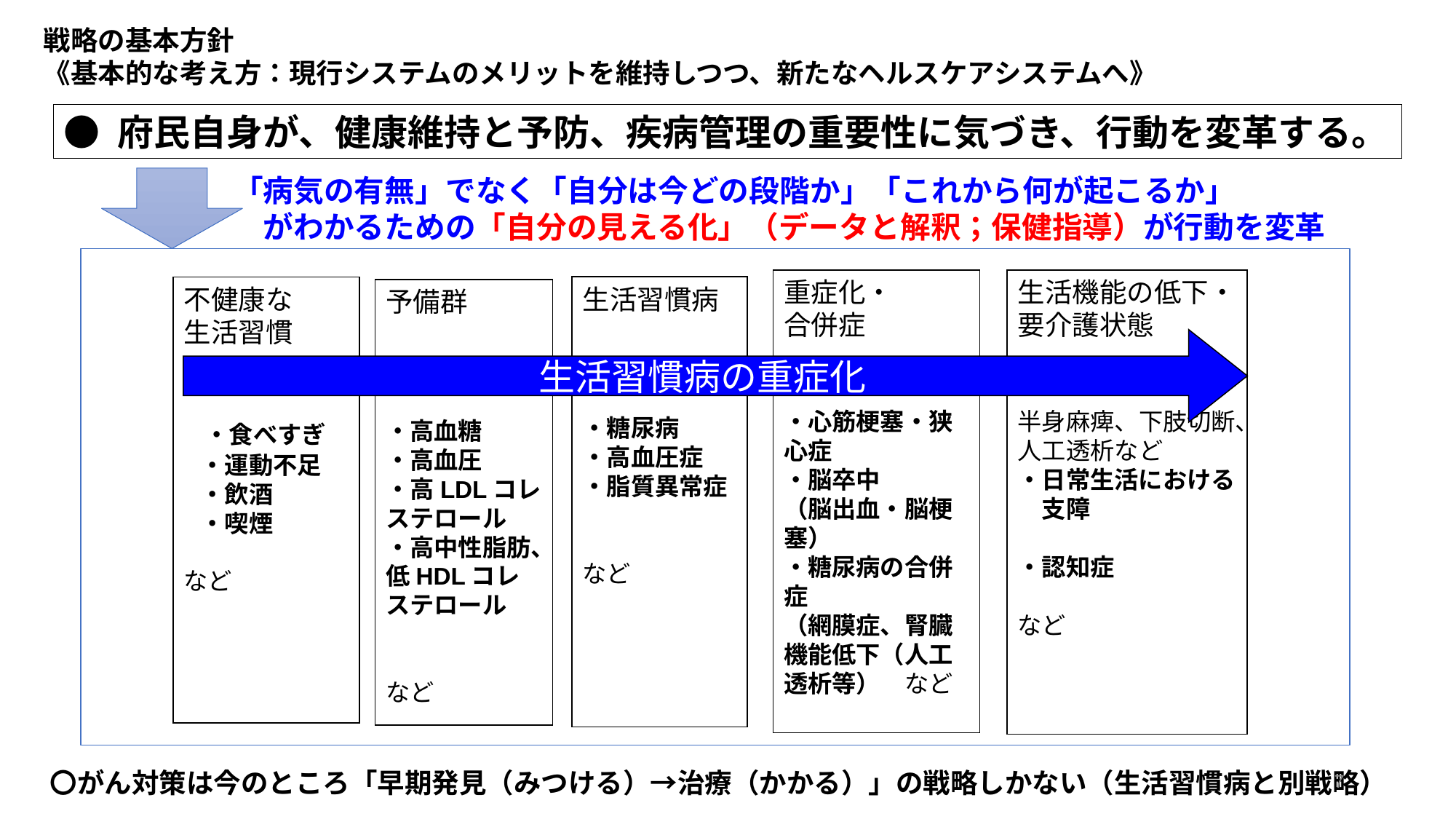

戦略の基本方針
《基本的な考え⽅：現⾏システムのメリットを維持しつつ、新たなヘルスケアシステムへ》
● 府⺠⾃⾝が、健康維持と予防、疾病管理の重要性に気づき、⾏動を変⾰する。
「病気の有無」でなく「自分は今どの段階か」「これから何が起こるか」
　がわかるための「自分の見える化」（データと解釈；保健指導）が行動を変革

重症化・
合併症

・心筋梗塞・狭心症
・脳卒中
（脳出血・脳梗塞）
・糖尿病の合併症
（網膜症、腎臓機能低下（人工透析等）　など
生活機能の低下・
要介護状態

半身麻痺、下肢切断、人工透析など
・日常生活における　支障

・認知症

など
生活習慣病

・糖尿病
・高血圧症
・脂質異常症

など
不健康な
生活習慣

  ・食べすぎ
  ・運動不足
  ・飲酒
  ・喫煙

など
予備群

・高血糖
・高血圧
・高LDLコレステロール
・高中性脂肪、低HDLコレステロール

など
生活習慣病の重症化
7
〇がん対策は今のところ「早期発見（みつける）→治療（かかる）」の戦略しかない（生活習慣病と別戦略）